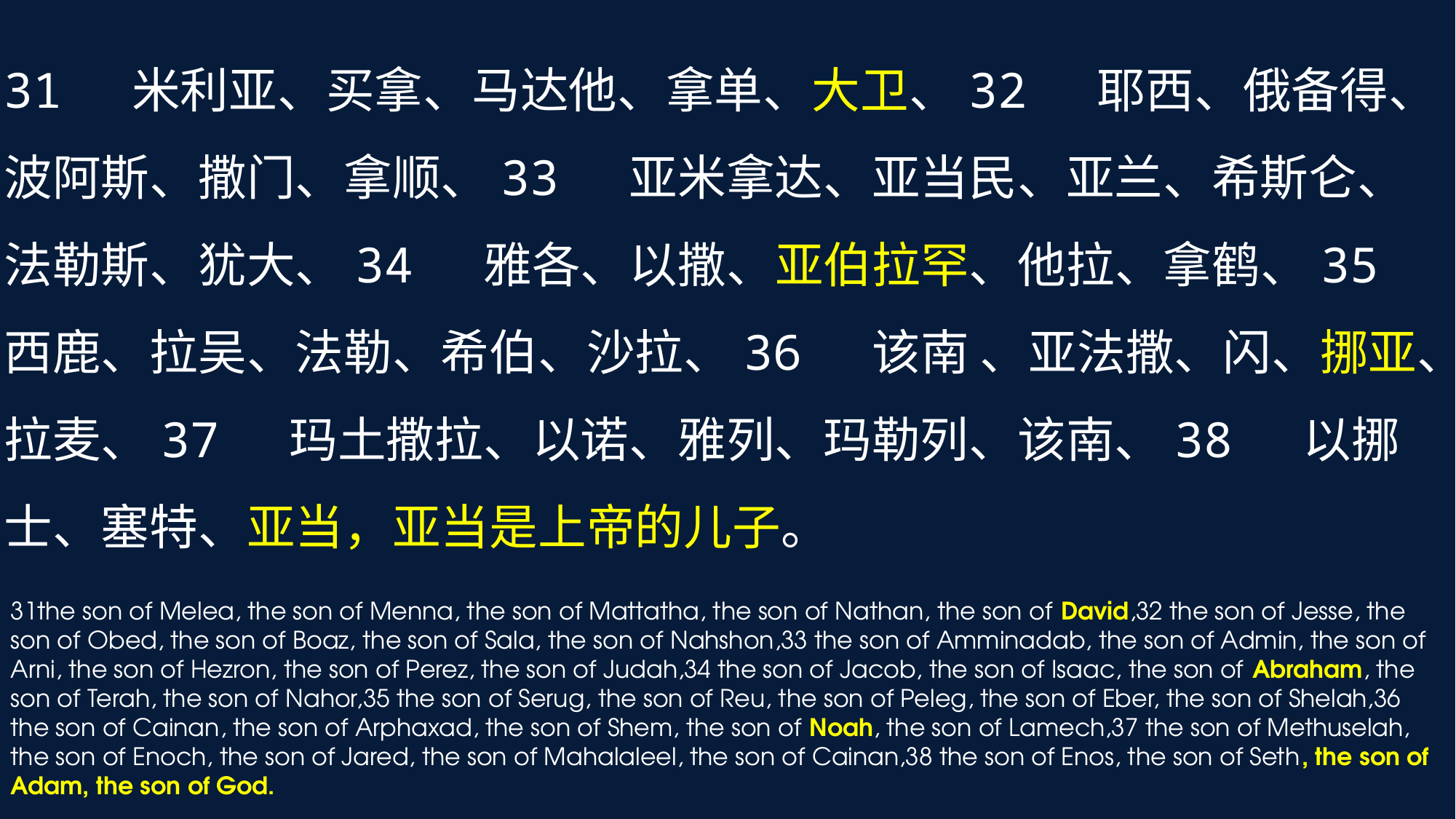

31  米利亚、买拿、马达他、拿单、大卫、32  耶西、俄备得、波阿斯、撒门、拿顺、33  亚米拿达、亚当民、亚兰、希斯仑、法勒斯、犹大、34  雅各、以撒、亚伯拉罕、他拉、拿鹤、35  西鹿、拉吴、法勒、希伯、沙拉、36  该南 、亚法撒、闪、挪亚、拉麦、37  玛土撒拉、以诺、雅列、玛勒列、该南、38  以挪士、塞特、亚当，亚当是上帝的儿子。
31the son of Melea, the son of Menna, the son of Mattatha, the son of Nathan, the son of David,32 the son of Jesse, the son of Obed, the son of Boaz, the son of Sala, the son of Nahshon,33 the son of Amminadab, the son of Admin, the son of Arni, the son of Hezron, the son of Perez, the son of Judah,34 the son of Jacob, the son of Isaac, the son of Abraham, the son of Terah, the son of Nahor,35 the son of Serug, the son of Reu, the son of Peleg, the son of Eber, the son of Shelah,36 the son of Cainan, the son of Arphaxad, the son of Shem, the son of Noah, the son of Lamech,37 the son of Methuselah, the son of Enoch, the son of Jared, the son of Mahalaleel, the son of Cainan,38 the son of Enos, the son of Seth, the son of Adam, the son of God.